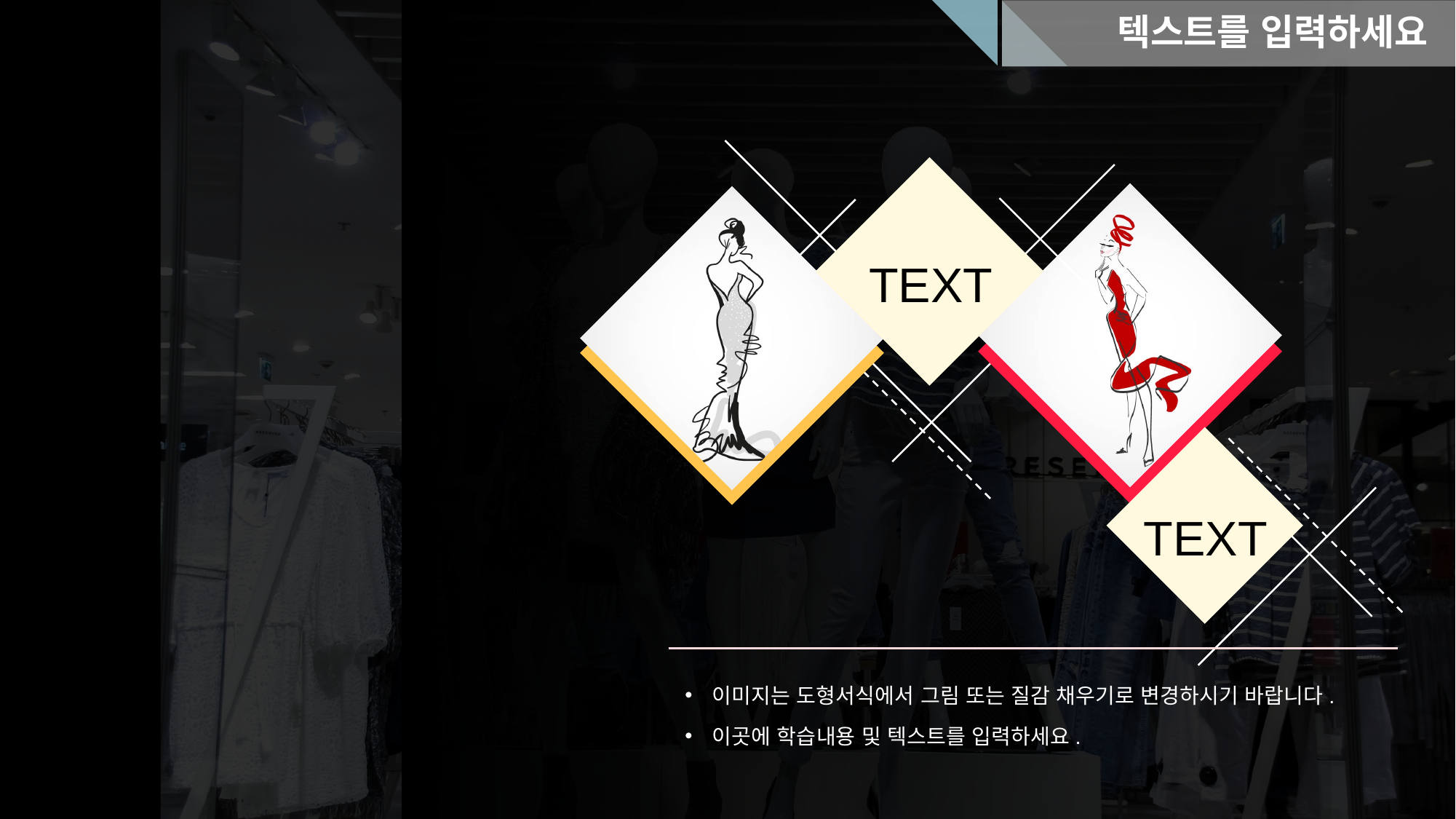

텍스트를 입력하세요

TEXT

TEXT
이미지는 도형서식에서 그림 또는 질감 채우기로 변경하시기 바랍니다.
이곳에 학습내용 및 텍스트를 입력하세요.